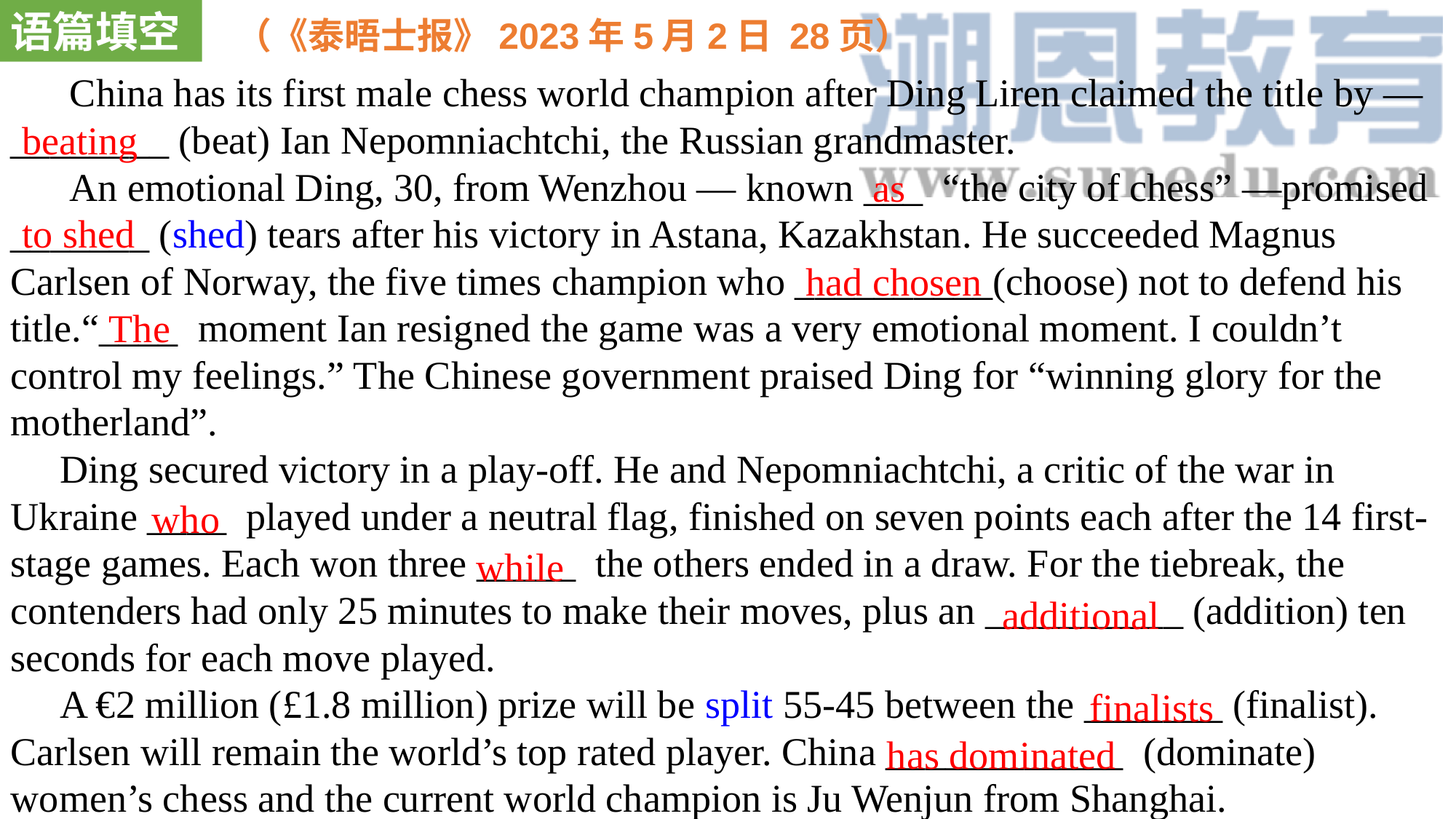

语篇填空
（《泰晤士报》2023年5月2日 28页）
      China has its first male chess world champion after Ding Liren claimed the title by —________ (beat) Ian Nepomniachtchi, the Russian grandmaster.
      An emotional Ding, 30, from Wenzhou — known ___  “the city of chess” —promised _______ (shed) tears after his victory in Astana, Kazakhstan. He succeeded Magnus Carlsen of Norway, the five times champion who __________(choose) not to defend his title.“____  moment Ian resigned the game was a very emotional moment. I couldn’t control my feelings.” The Chinese government praised Ding for “winning glory for the motherland”.
     Ding secured victory in a play-off. He and Nepomniachtchi, a critic of the war in Ukraine ____  played under a neutral flag, finished on seven points each after the 14 first-stage games. Each won three _____  the others ended in a draw. For the tiebreak, the contenders had only 25 minutes to make their moves, plus an __________ (addition) ten seconds for each move played.
     A €2 million (£1.8 million) prize will be split 55-45 between the _______ (finalist). Carlsen will remain the world’s top rated player. China ____________  (dominate) women’s chess and the current world champion is Ju Wenjun from Shanghai.
beating
as
 to shed
had chosen
 The
who
while
additional
finalists
has dominated